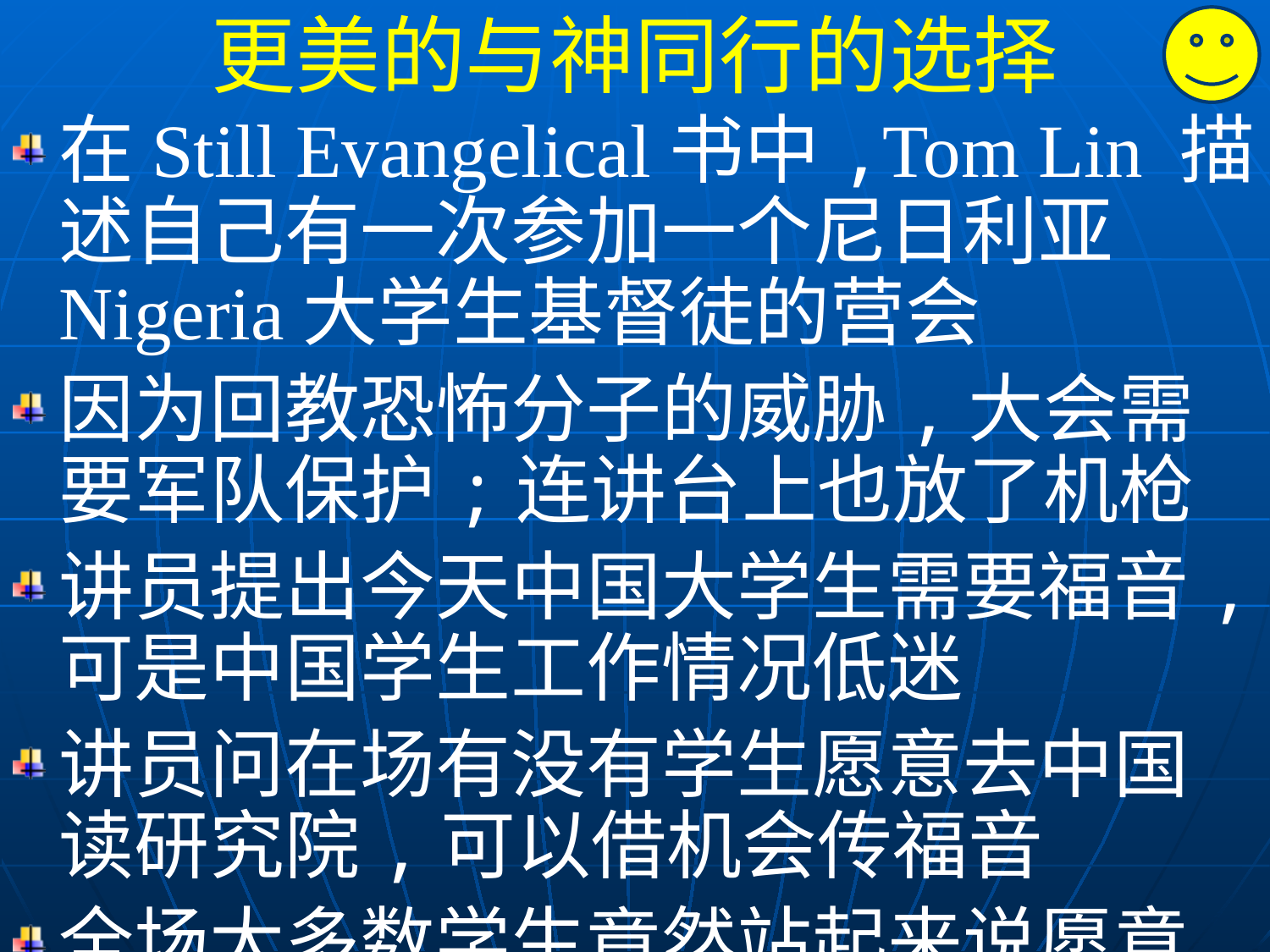

更美的与神同行的选择

在Still Evangelical书中,Tom Lin 描述自己有一次参加一个尼日利亚Nigeria大学生基督徒的营会
因为回教恐怖分子的威胁,大会需要军队保护;连讲台上也放了机枪
讲员提出今天中国大学生需要福音,可是中国学生工作情况低迷
讲员问在场有没有学生愿意去中国读研究院,可以借机会传福音
全场大多数学生竟然站起来说愿意